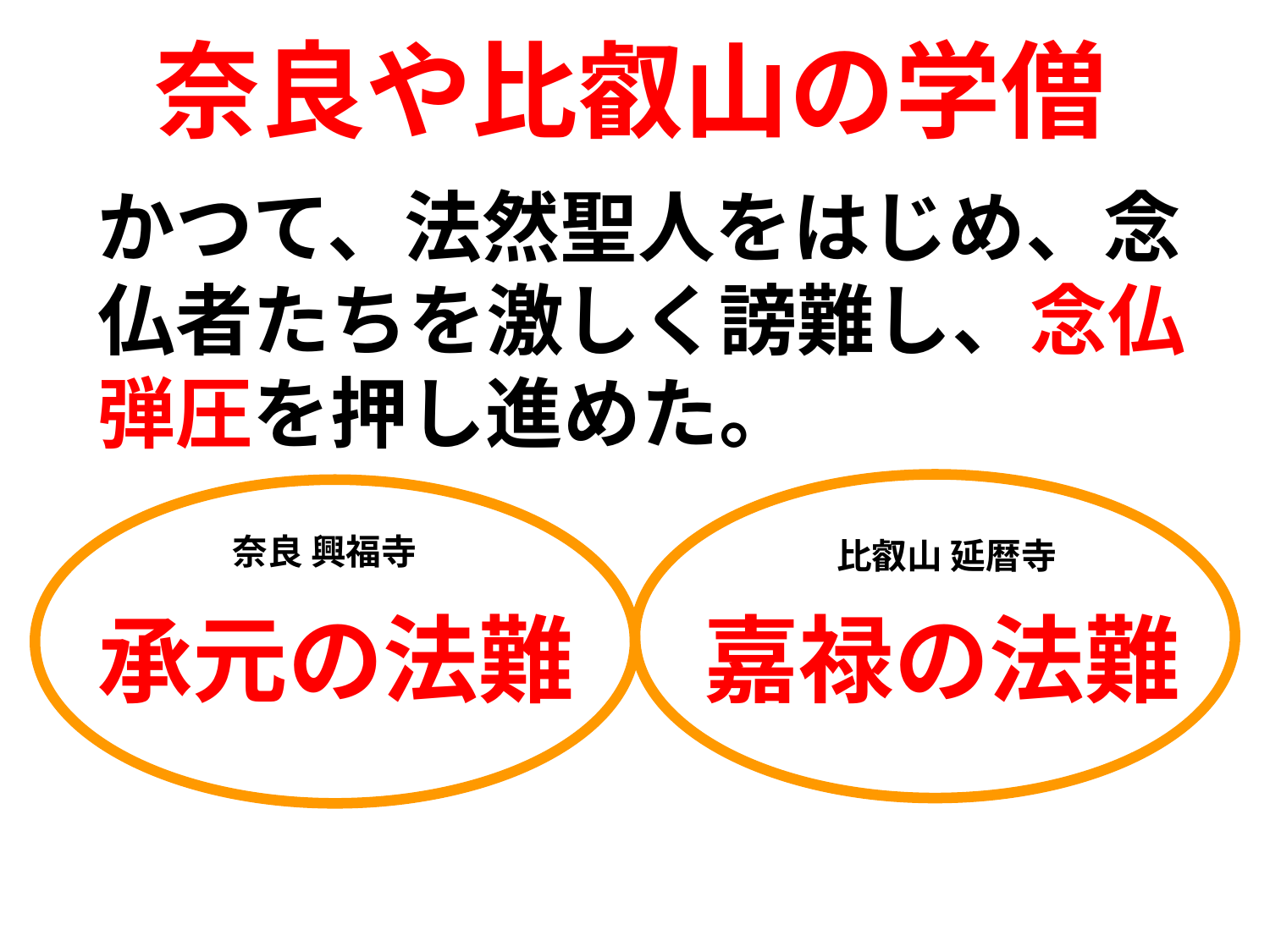

# 奈良や比叡山の学僧
かつて、法然聖人をはじめ、念仏者たちを激しく謗難し、念仏弾圧を押し進めた。

奈良 興福寺
比叡山 延暦寺
承元の法難
嘉禄の法難